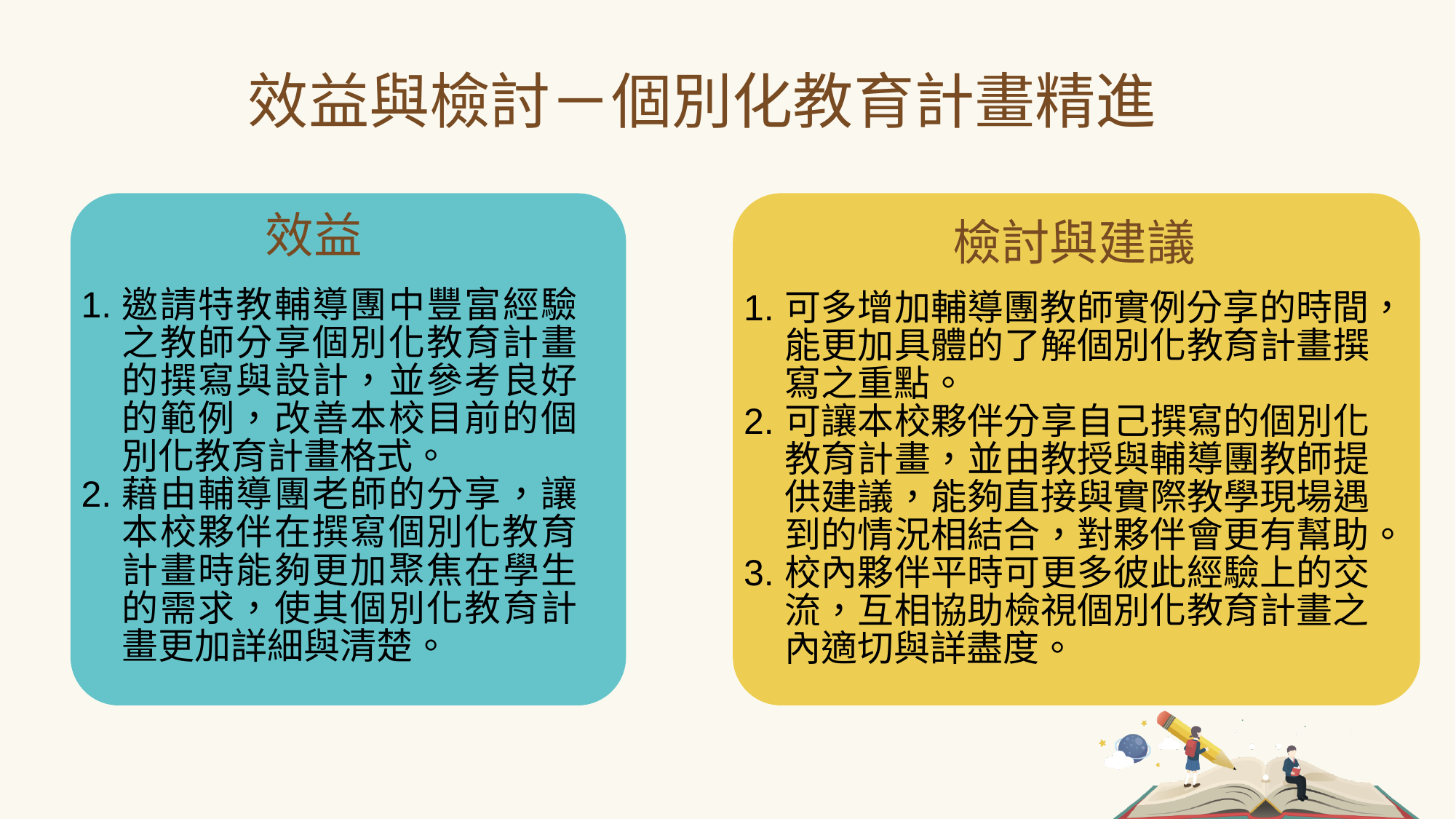

效益與檢討－個別化教育計畫精進

效益
邀請特教輔導團中豐富經驗之教師分享個別化教育計畫的撰寫與設計，並參考良好的範例，改善本校目前的個別化教育計畫格式。
藉由輔導團老師的分享，讓本校夥伴在撰寫個別化教育計畫時能夠更加聚焦在學生的需求，使其個別化教育計畫更加詳細與清楚。
檢討與建議
可多增加輔導團教師實例分享的時間，能更加具體的了解個別化教育計畫撰寫之重點。
可讓本校夥伴分享自己撰寫的個別化教育計畫，並由教授與輔導團教師提供建議，能夠直接與實際教學現場遇到的情況相結合，對夥伴會更有幫助。
校內夥伴平時可更多彼此經驗上的交流，互相協助檢視個別化教育計畫之內適切與詳盡度。